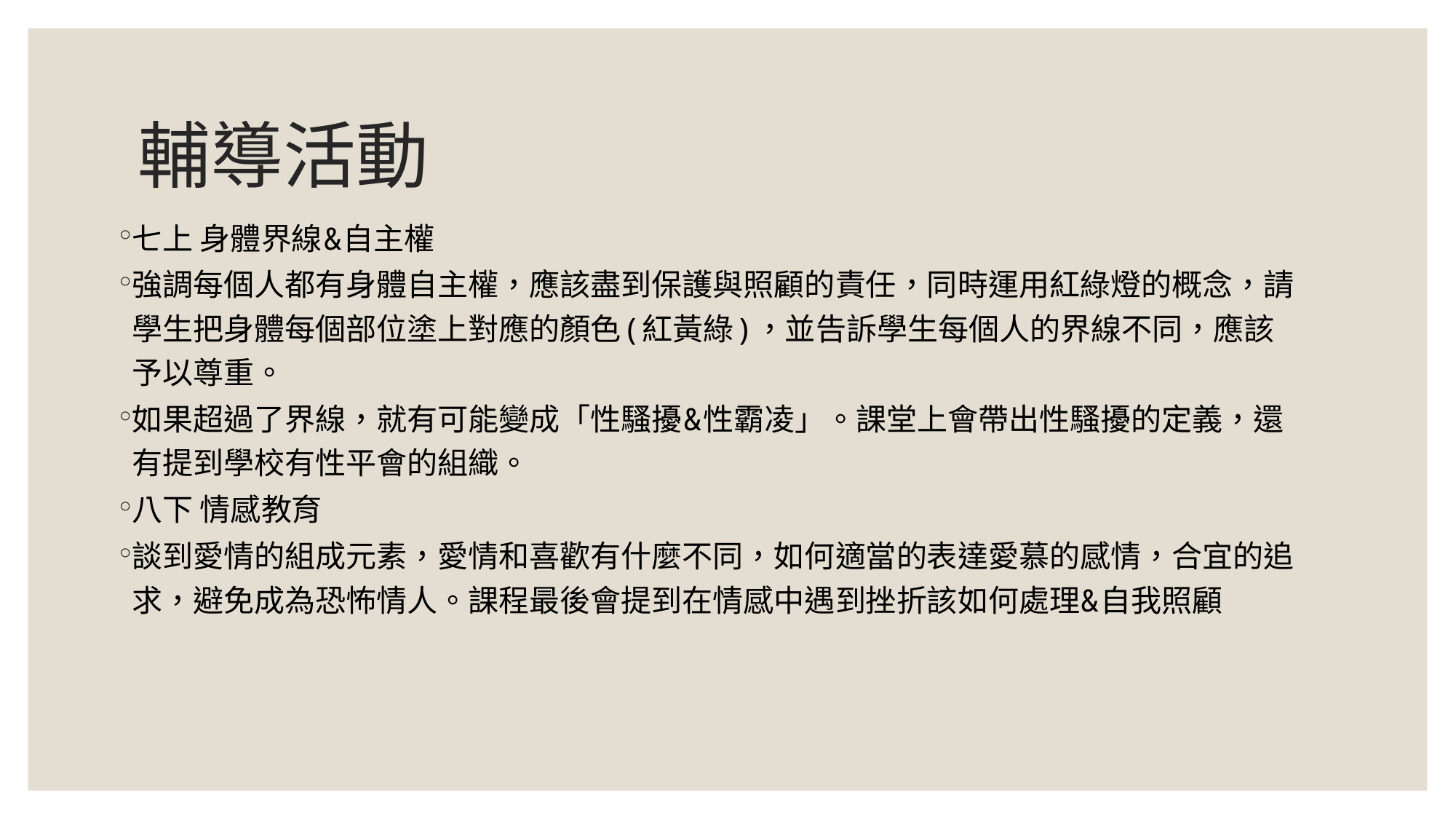

# 輔導活動
七上 身體界線&自主權
強調每個人都有身體自主權，應該盡到保護與照顧的責任，同時運用紅綠燈的概念，請學生把身體每個部位塗上對應的顏色(紅黃綠)，並告訴學生每個人的界線不同，應該予以尊重。
如果超過了界線，就有可能變成「性騷擾&性霸凌」。課堂上會帶出性騷擾的定義，還有提到學校有性平會的組織。
八下 情感教育
談到愛情的組成元素，愛情和喜歡有什麼不同，如何適當的表達愛慕的感情，合宜的追求，避免成為恐怖情人。課程最後會提到在情感中遇到挫折該如何處理&自我照顧